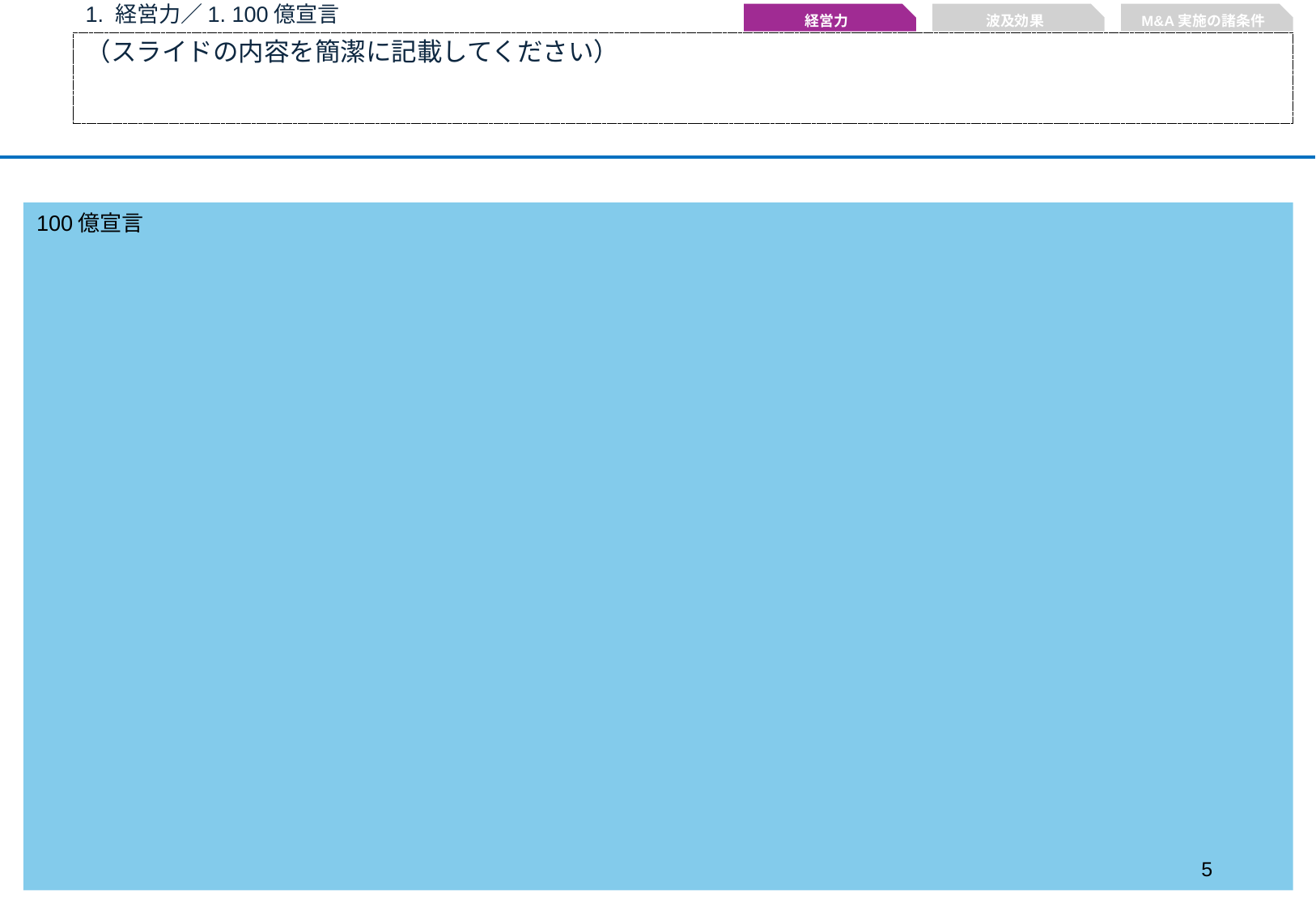

1. 経営力／1. 100億宣言
経営力
波及効果
M&A実施の諸条件
（スライドの内容を簡潔に記載してください）
100億宣言
5